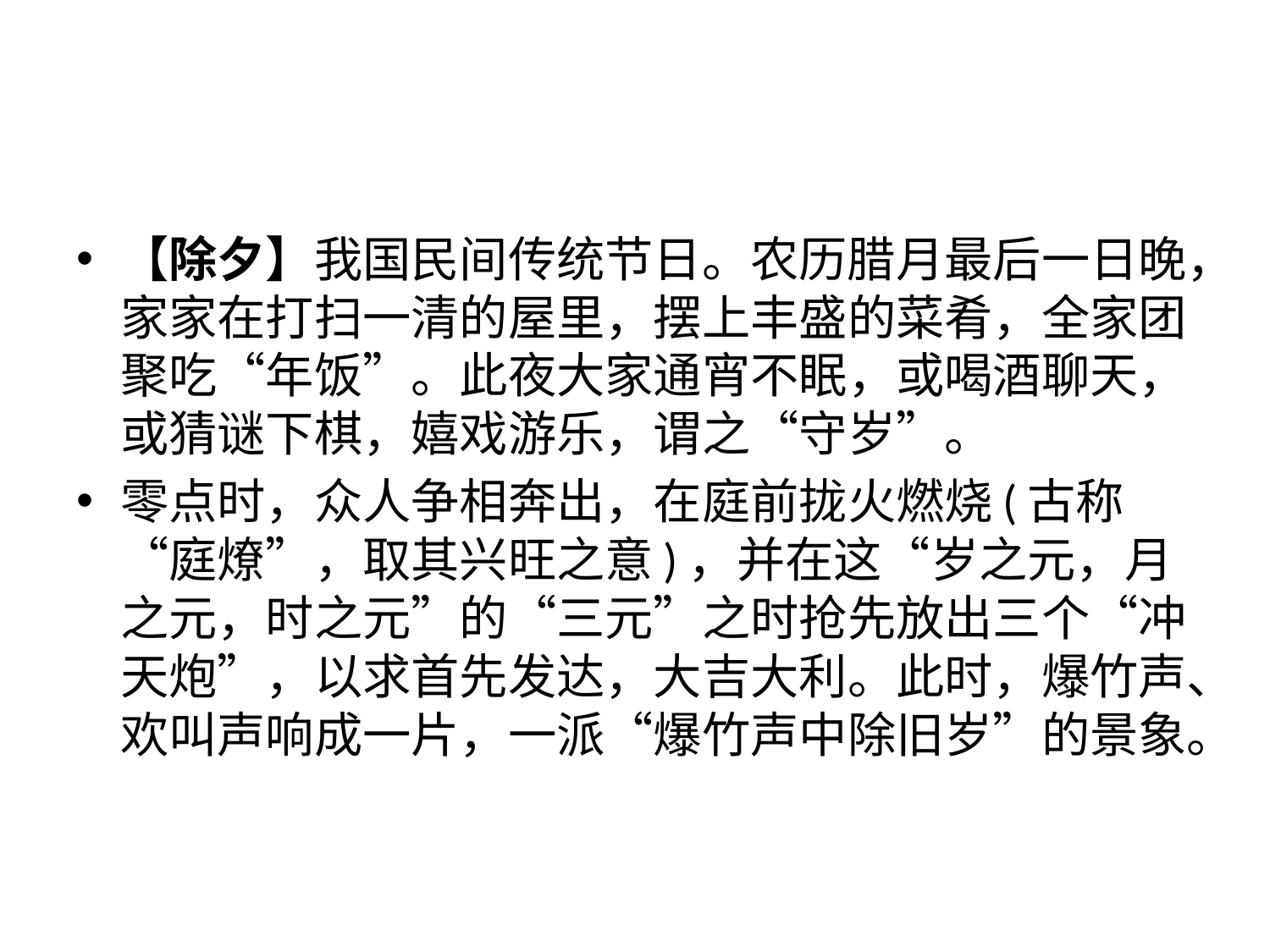

#
【除夕】我国民间传统节日。农历腊月最后一日晚，家家在打扫一清的屋里，摆上丰盛的菜肴，全家团聚吃“年饭”。此夜大家通宵不眠，或喝酒聊天，或猜谜下棋，嬉戏游乐，谓之“守岁”。
零点时，众人争相奔出，在庭前拢火燃烧(古称“庭燎”，取其兴旺之意)，并在这“岁之元，月之元，时之元”的“三元”之时抢先放出三个“冲天炮”，以求首先发达，大吉大利。此时，爆竹声、欢叫声响成一片，一派“爆竹声中除旧岁”的景象。